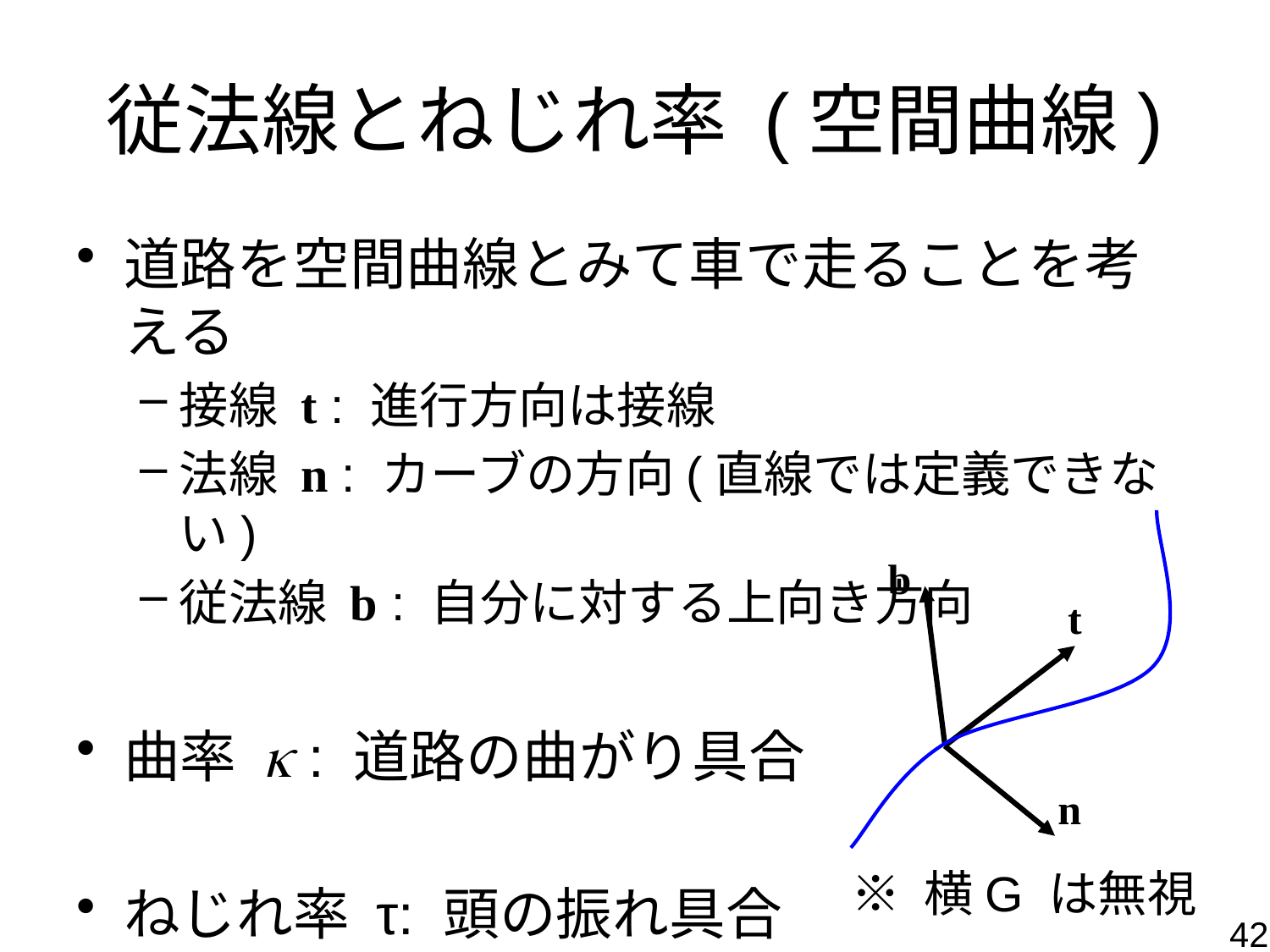

# 従法線とねじれ率 (空間曲線)
道路を空間曲線とみて車で走ることを考える
接線 t : 進行方向は接線
法線 n : カーブの方向(直線では定義できない)
従法線 b : 自分に対する上向き方向

曲率 κ : 道路の曲がり具合

ねじれ率 τ: 頭の振れ具合

b
t

n
※ 横G は無視
42